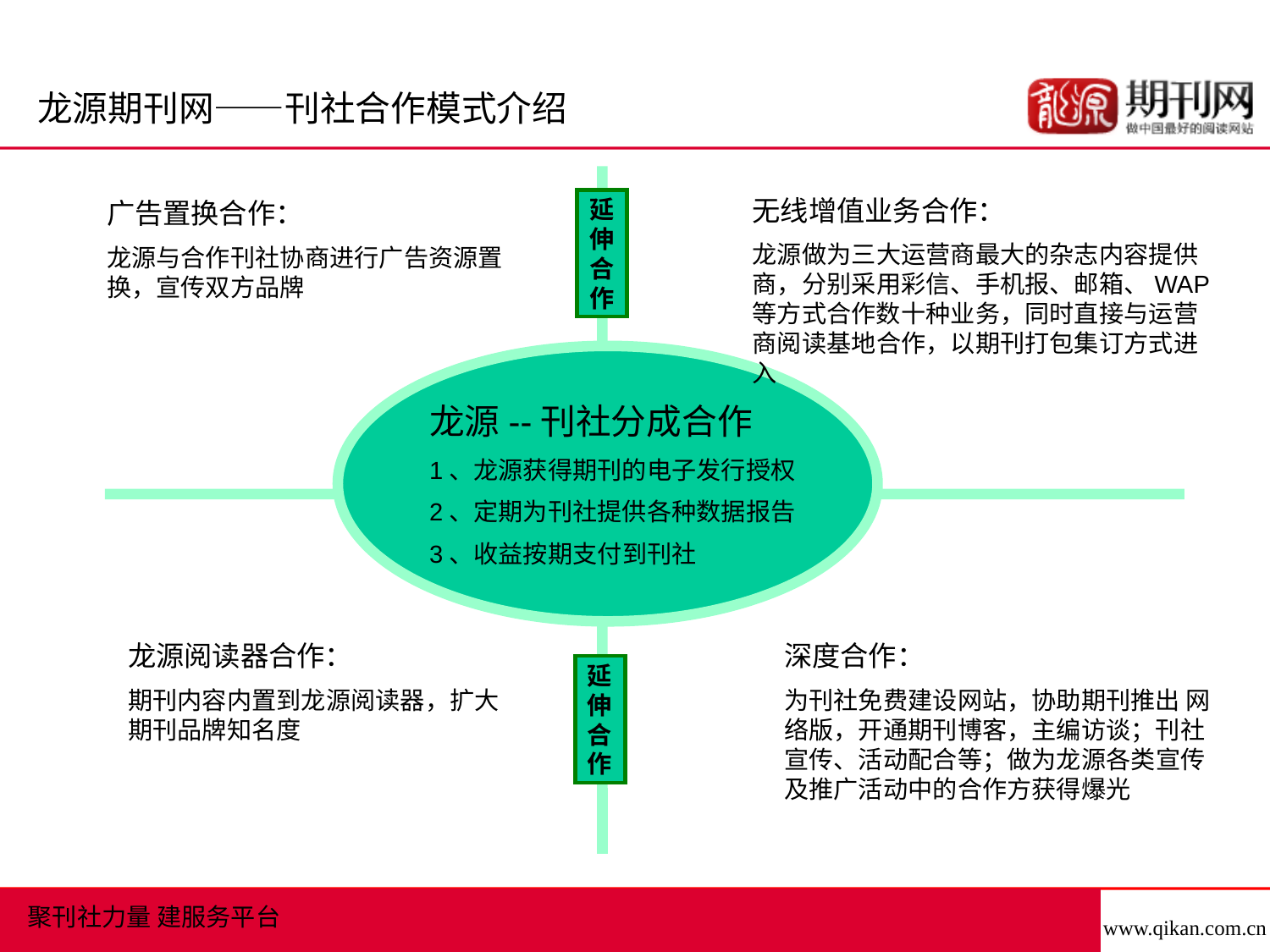

龙源期刊网——刊社合作模式介绍

无线增值业务合作：
龙源做为三大运营商最大的杂志内容提供商，分别采用彩信、手机报、邮箱、WAP等方式合作数十种业务，同时直接与运营商阅读基地合作，以期刊打包集订方式进入
广告置换合作：
龙源与合作刊社协商进行广告资源置换，宣传双方品牌

延
伸
合
作
龙源--刊社分成合作
1、龙源获得期刊的电子发行授权
2、定期为刊社提供各种数据报告
3、收益按期支付到刊社
龙源阅读器合作：
期刊内容内置到龙源阅读器，扩大期刊品牌知名度
深度合作：
为刊社免费建设网站，协助期刊推出 网络版，开通期刊博客，主编访谈；刊社宣传、活动配合等；做为龙源各类宣传及推广活动中的合作方获得爆光
延
伸
合
作